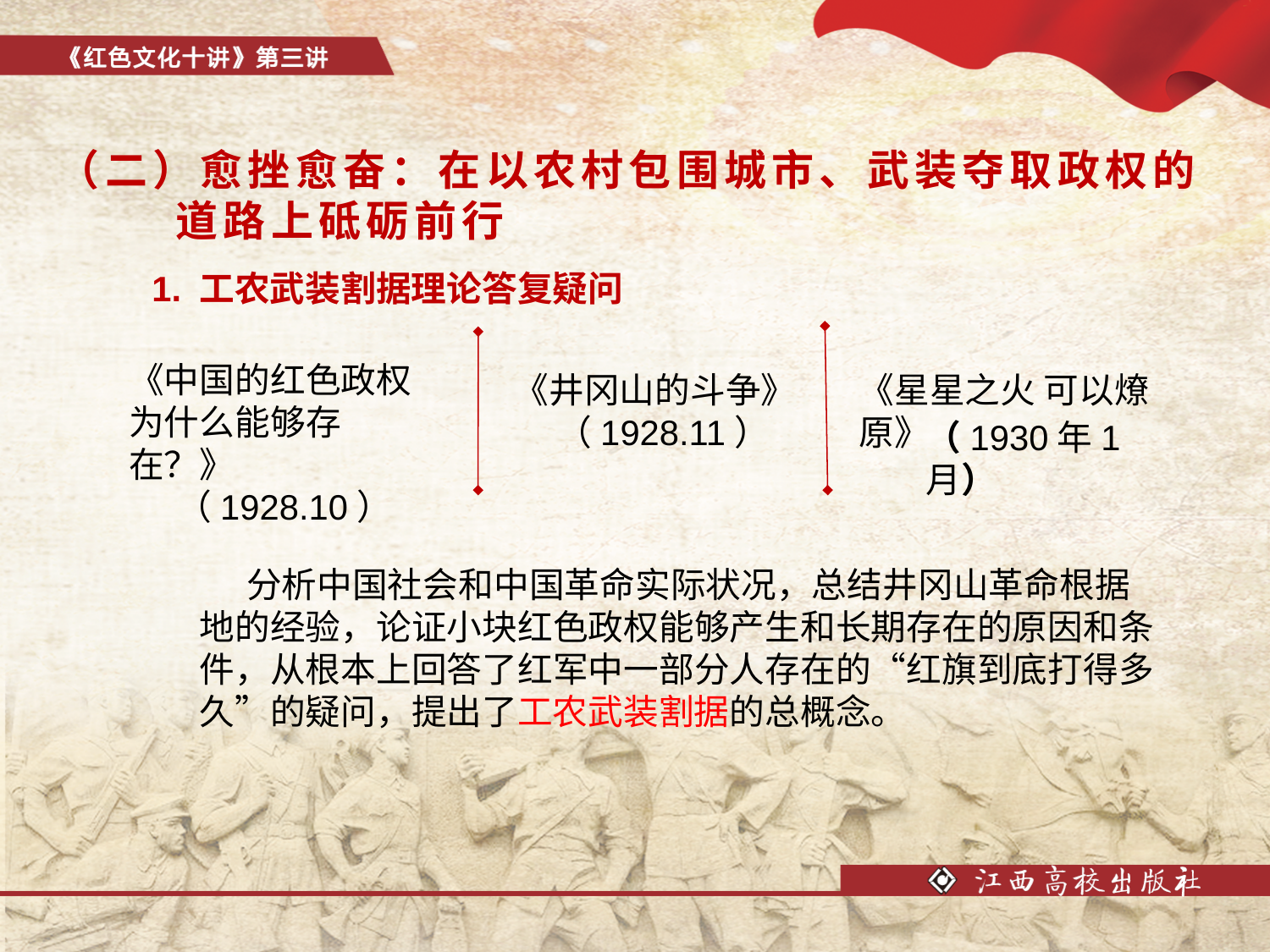

# （二）愈挫愈奋：在以农村包围城市、武装夺取政权的 道路上砥砺前行
1. 工农武装割据理论答复疑问

           分析中国社会和中国革命实际状况，总结井冈山革命根据地的经验，论证小块红色政权能够产生和长期存在的原因和条件，从根本上回答了红军中一部分人存在的“红旗到底打得多久”的疑问，提出了工农武装割据的总概念。

《中国的红色政权为什么能够存在？》
     （1928.10）

《星星之火 可以燎原》
《井冈山的斗争》
 （1928.11）
（1930年1月）